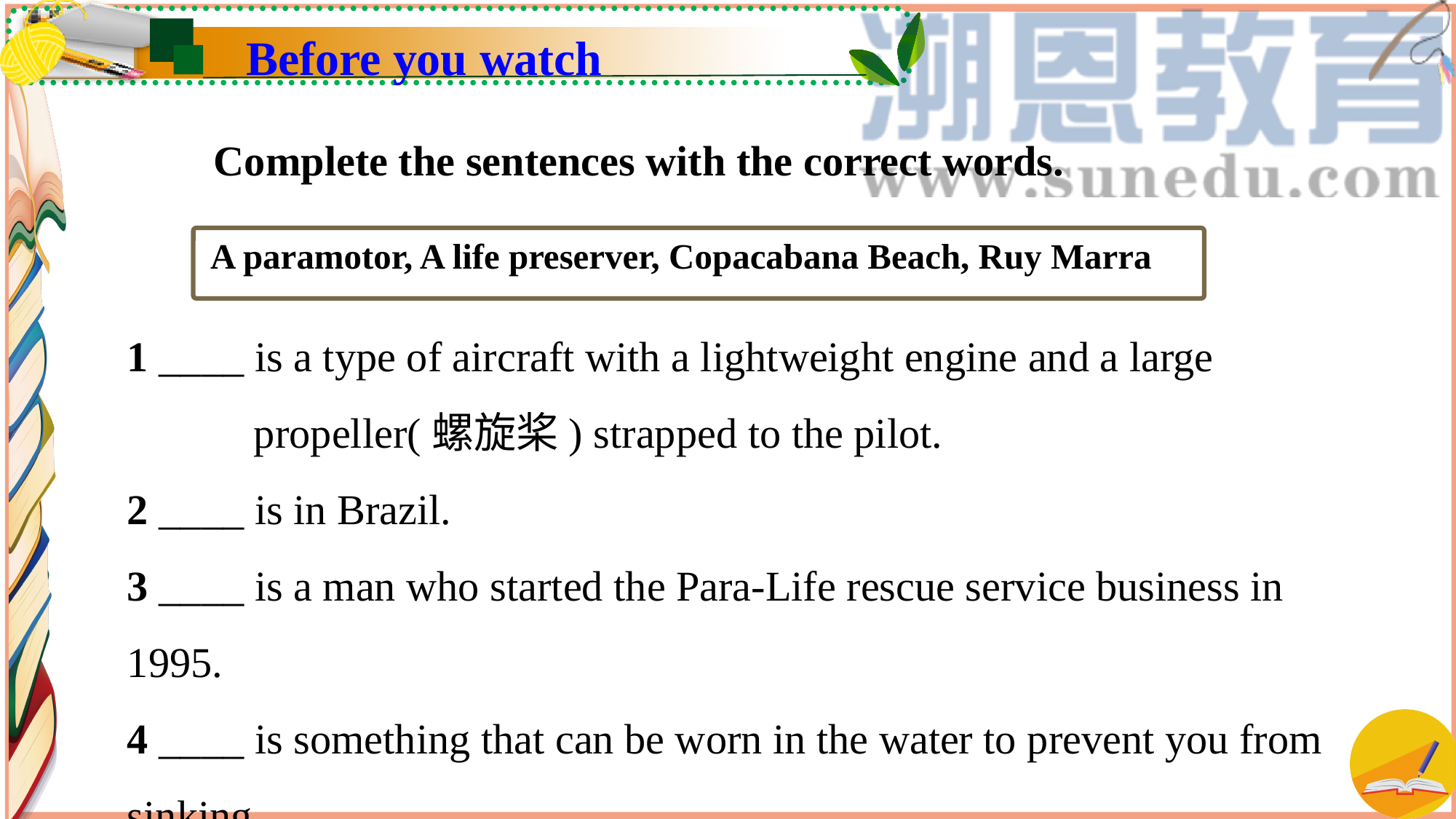

Before you watch
Complete the sentences with the correct words.
A paramotor, A life preserver, Copacabana Beach, Ruy Marra

1 ____ is a type of aircraft with a lightweight engine and a large
            propeller(螺旋桨) strapped to the pilot.
2 ____ is in Brazil.
3 ____ is a man who started the Para-Life rescue service business in 1995.
4 ____ is something that can be worn in the water to prevent you from sinking.